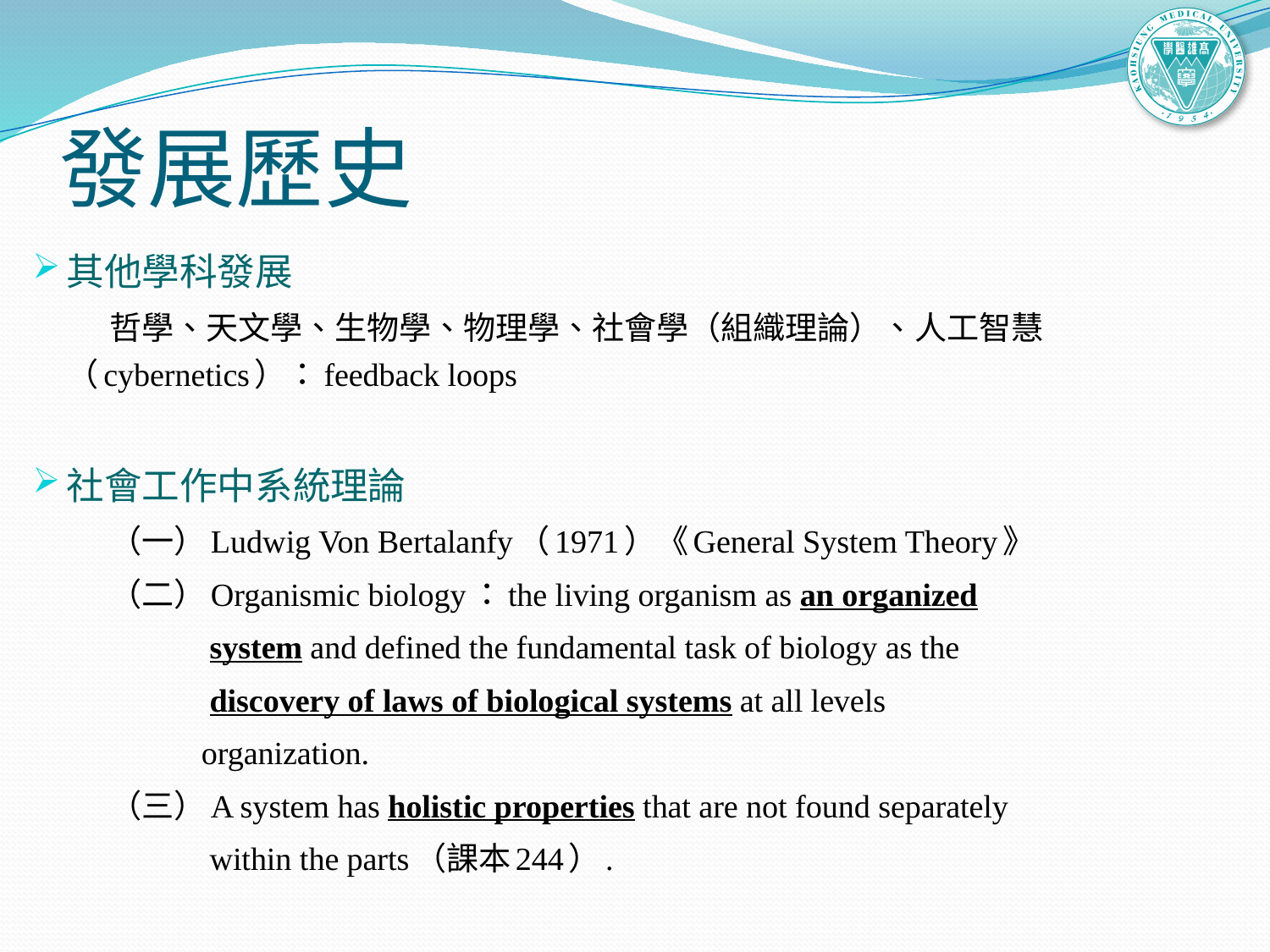

# 發展歷史
其他學科發展
          哲學、天文學、生物學、物理學、社會學（組織理論）、人工智慧（cybernetics）：feedback loops

社會工作中系統理論
          （一）Ludwig Von Bertalanfy（1971）《General System Theory》
          （二）Organismic biology：the living organism as an organized
                      system and defined the fundamental task of biology as the
                      discovery of laws of biological systems at all levels
                     organization.
          （三）A system has holistic properties that are not found separately
                      within the parts（課本244）.